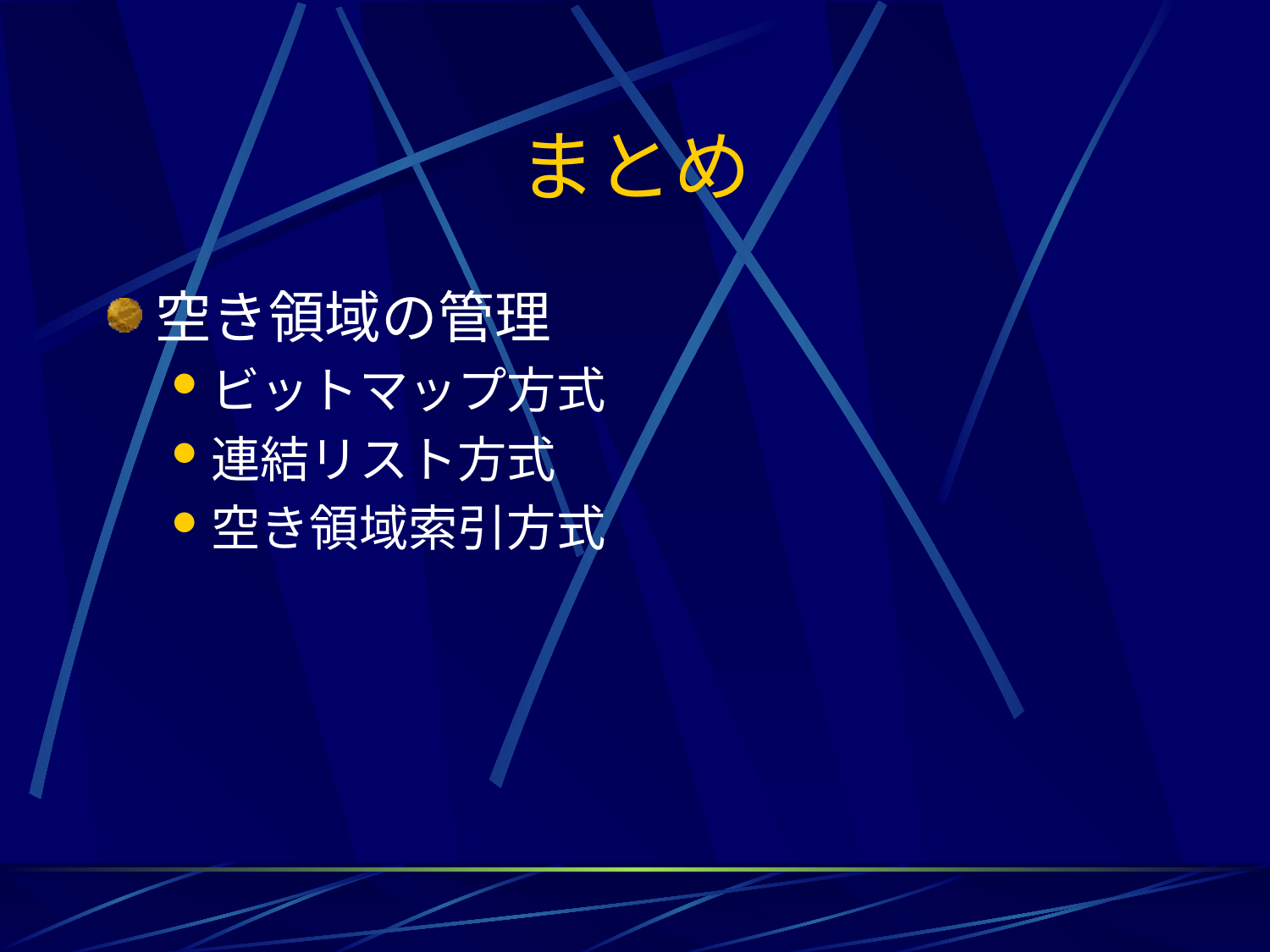

# まとめ
空き領域の管理
ビットマップ方式
連結リスト方式
空き領域索引方式